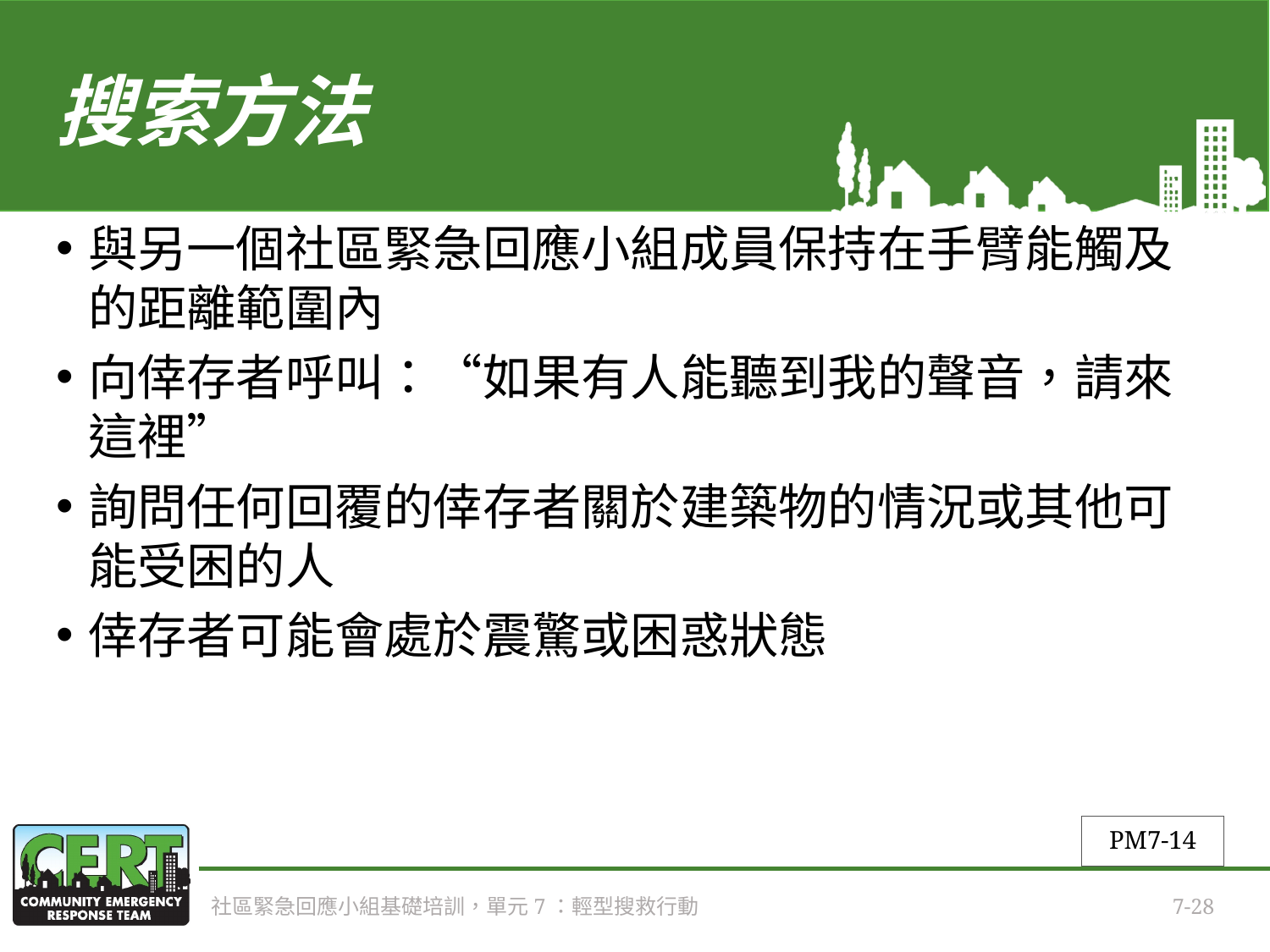

# 搜索方法
與另一個社區緊急回應小組成員保持在手臂能觸及的距離範圍內
向倖存者呼叫：“如果有人能聽到我的聲音，請來這裡”
詢問任何回覆的倖存者關於建築物的情況或其他可能受困的人
倖存者可能會處於震驚或困惑狀態
PM7-14
社區緊急回應小組基礎培訓，單元7：輕型搜救行動
7-28